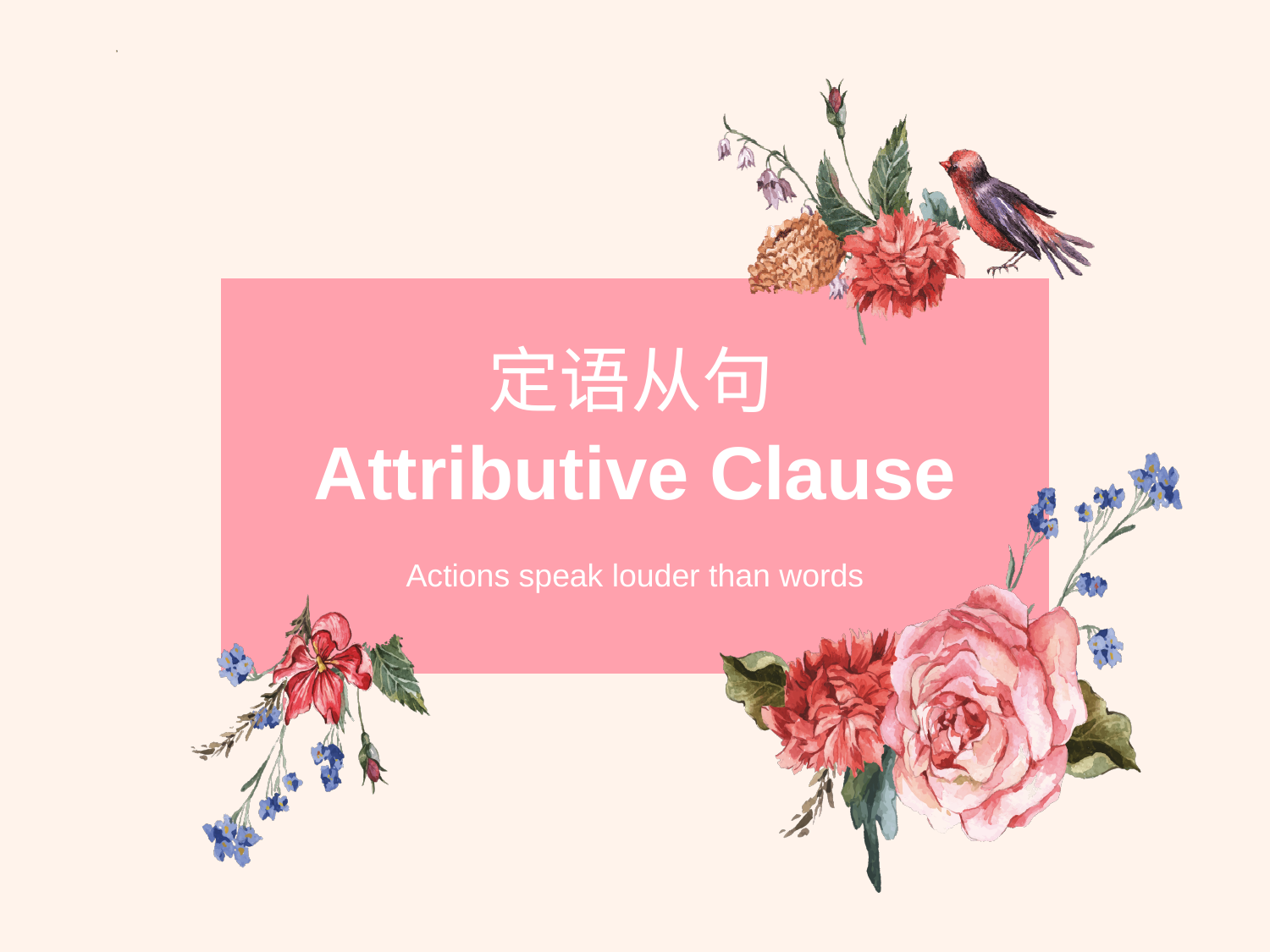

定语从句
# Attributive Clause
Actions speak louder than words